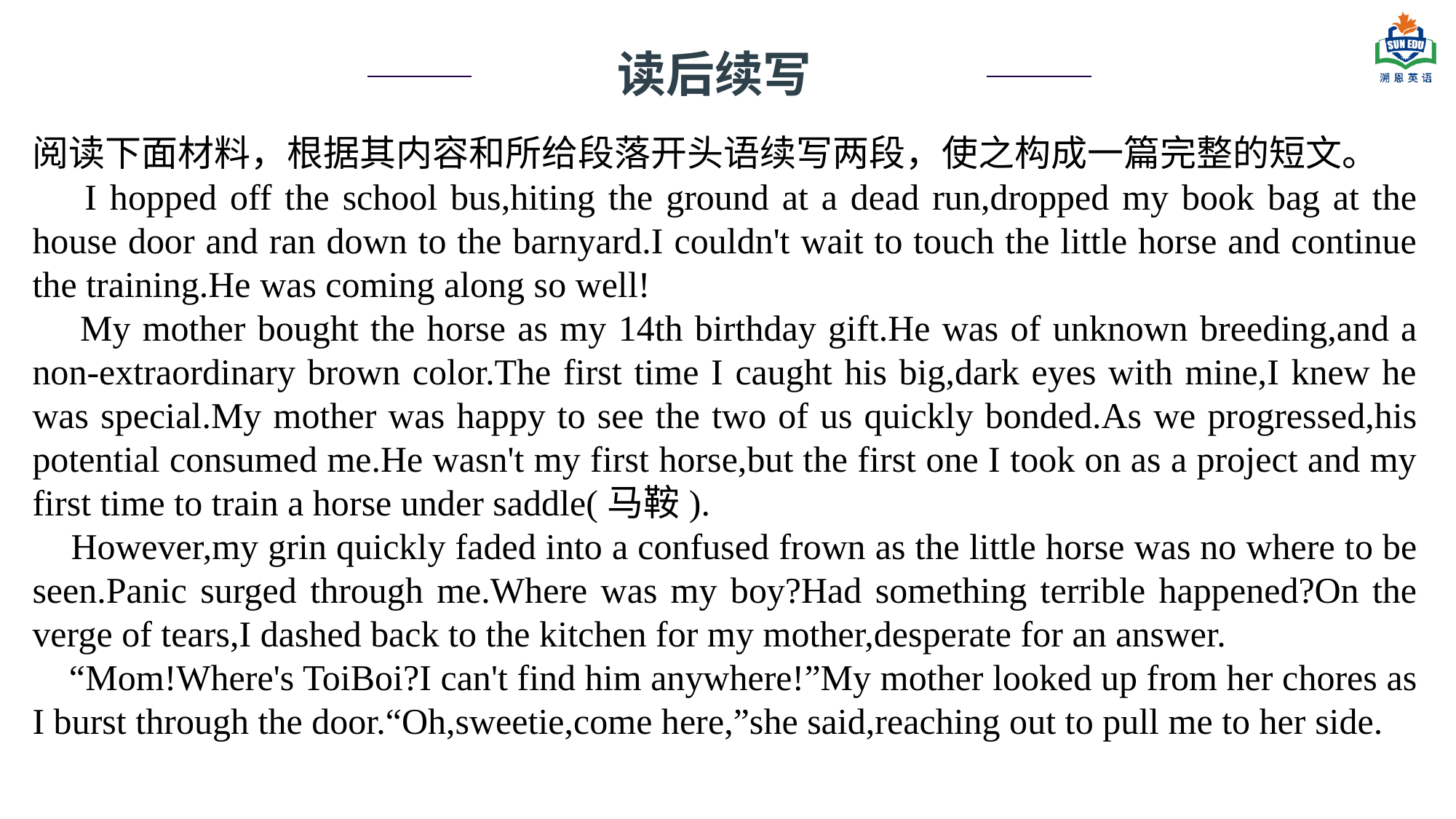

读后续写
阅读下面材料，根据其内容和所给段落开头语续写两段，使之构成一篇完整的短文。
    I hopped off the school bus,hiting the ground at a dead run,dropped my book bag at the house door and ran down to the barnyard.I couldn't wait to touch the little horse and continue the training.He was coming along so well!
    My mother bought the horse as my 14th birthday gift.He was of unknown breeding,and a non-extraordinary brown color.The first time I caught his big,dark eyes with mine,I knew he was special.My mother was happy to see the two of us quickly bonded.As we progressed,his potential consumed me.He wasn't my first horse,but the first one I took on as a project and my first time to train a horse under saddle(马鞍).
    However,my grin quickly faded into a confused frown as the little horse was no where to be seen.Panic surged through me.Where was my boy?Had something terrible happened?On the verge of tears,I dashed back to the kitchen for my mother,desperate for an answer.
    “Mom!Where's ToiBoi?I can't find him anywhere!”My mother looked up from her chores as I burst through the door.“Oh,sweetie,come here,”she said,reaching out to pull me to her side.